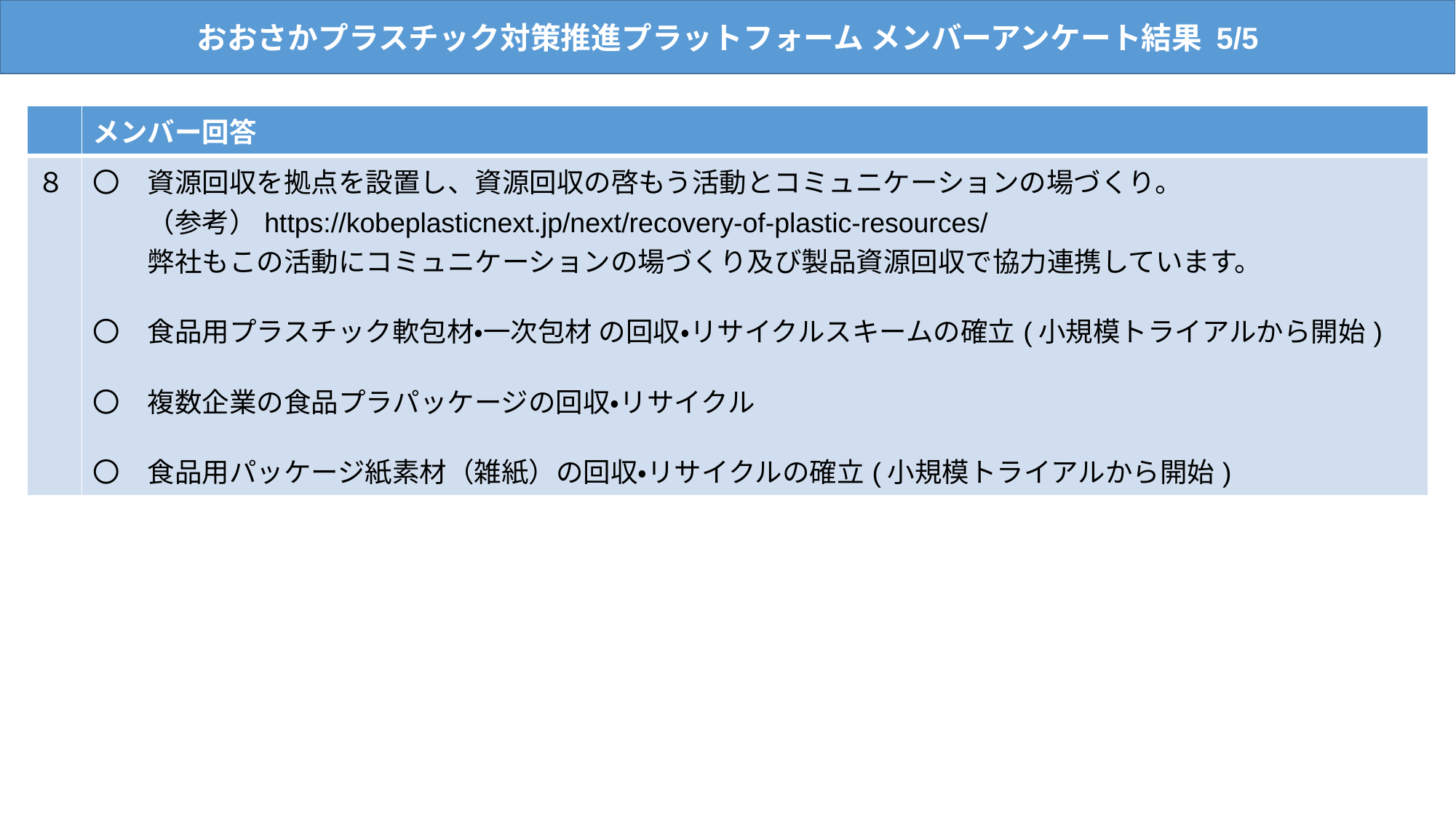

おおさかプラスチック対策推進プラットフォーム メンバーアンケート結果 5/5
|  | メンバー回答 |
| --- | --- |
| ８ | 〇　資源回収を拠点を設置し、資源回収の啓もう活動とコミュニケーションの場づくり。 　　（参考）https://kobeplasticnext.jp/next/recovery-of-plastic-resources/ 　　弊社もこの活動にコミュニケーションの場づくり及び製品資源回収で協力連携しています。 〇　食品用プラスチック軟包材・一次包材 の回収・リサイクルスキームの確立(小規模トライアルから開始) 〇　複数企業の食品プラパッケージの回収・リサイクル 〇　食品用パッケージ紙素材（雑紙）の回収・リサイクルの確立(小規模トライアルから開始) |